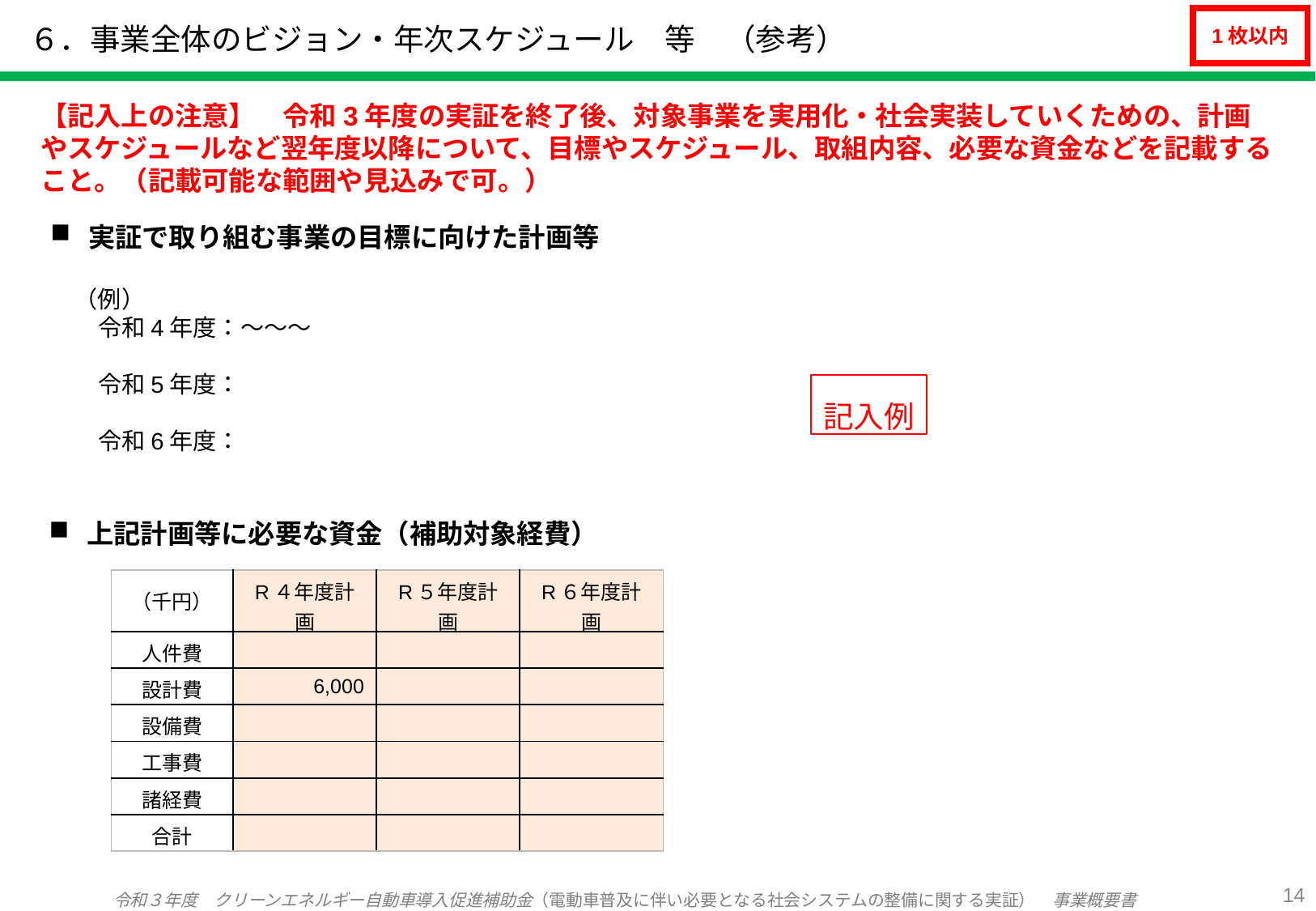

# ６．事業全体のビジョン・年次スケジュール　等　（参考）
1枚以内
【記入上の注意】　令和3年度の実証を終了後、対象事業を実用化・社会実装していくための、計画やスケジュールなど翌年度以降について、目標やスケジュール、取組内容、必要な資金などを記載すること。（記載可能な範囲や見込みで可。）
実証で取り組む事業の目標に向けた計画等

　（例）
　　令和4年度：～～～

　　令和5年度：

　　令和6年度：
記入例
上記計画等に必要な資金（補助対象経費）
| （千円） | R４年度計画 | R５年度計画 | R６年度計画 |
| --- | --- | --- | --- |
| 人件費 |  |  |  |
| 設計費 | 6,000 |  |  |
| 設備費 |  |  |  |
| 工事費 |  |  |  |
| 諸経費 |  |  |  |
| 合計 |  |  |  |
14